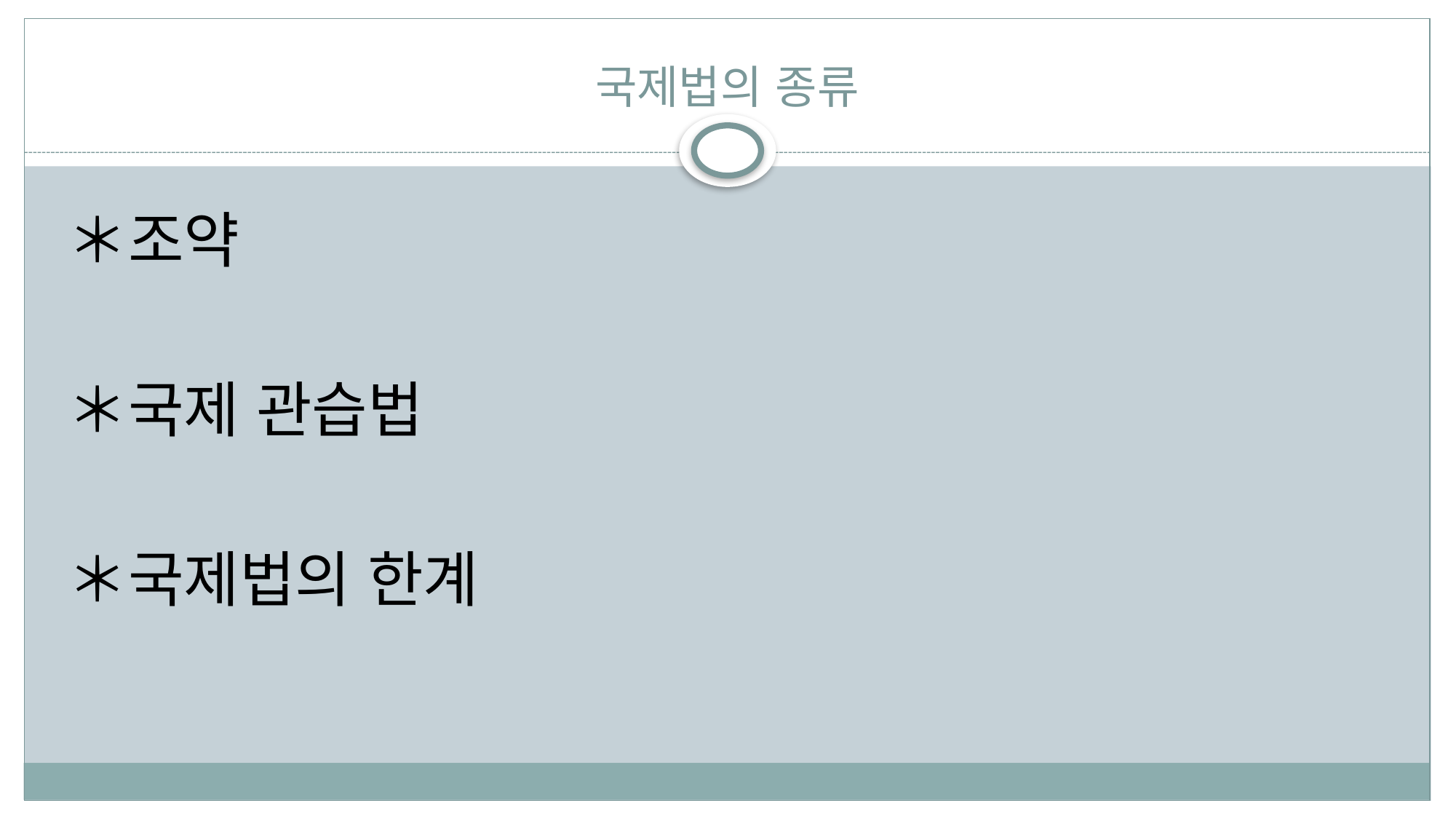

# 국제법의 종류
＊조약

＊국제 관습법

＊국제법의 한계